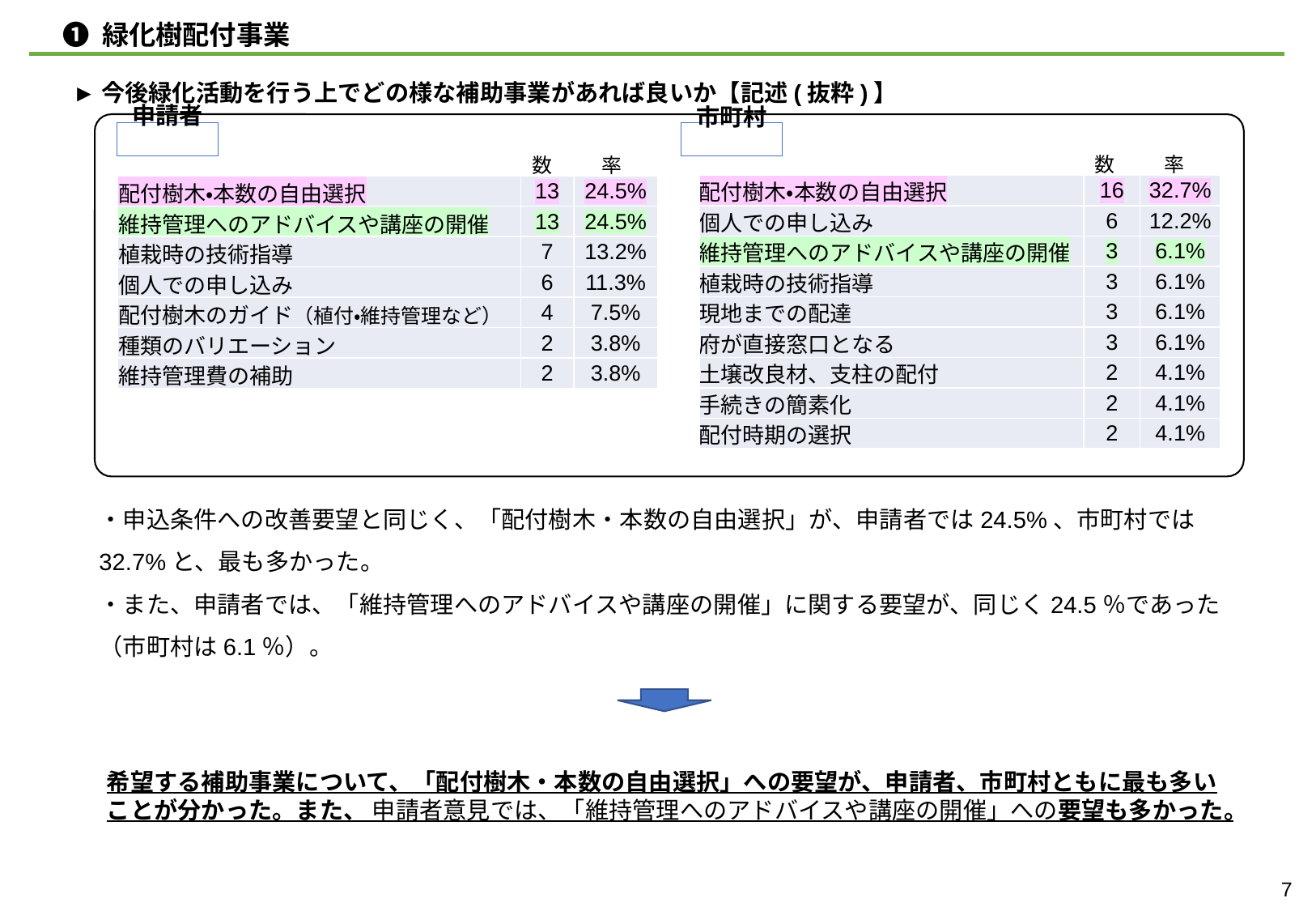

❶ 緑化樹配付事業
　 ► 今後緑化活動を行う上でどの様な補助事業があれば良いか【記述(抜粋)】

市町村
申請者
数　　  率
数　　  率
| 配付樹木・本数の自由選択 | 16 | 32.7% |
| --- | --- | --- |
| 個人での申し込み | 6 | 12.2% |
| 維持管理へのアドバイスや講座の開催 | 3 | 6.1% |
| 植栽時の技術指導 | 3 | 6.1% |
| 現地までの配達 | 3 | 6.1% |
| 府が直接窓口となる | 3 | 6.1% |
| 土壌改良材、支柱の配付 | 2 | 4.1% |
| 手続きの簡素化 | 2 | 4.1% |
| 配付時期の選択 | 2 | 4.1% |
| 配付樹木・本数の自由選択 | 13 | 24.5% |
| --- | --- | --- |
| 維持管理へのアドバイスや講座の開催 | 13 | 24.5% |
| 植栽時の技術指導 | 7 | 13.2% |
| 個人での申し込み | 6 | 11.3% |
| 配付樹木のガイド（植付・維持管理など） | 4 | 7.5% |
| 種類のバリエーション | 2 | 3.8% |
| 維持管理費の補助 | 2 | 3.8% |
・申込条件への改善要望と同じく、「配付樹木・本数の自由選択」が、申請者では24.5%、市町村では32.7%と、最も多かった。
・また、申請者では、「維持管理へのアドバイスや講座の開催」に関する要望が、同じく24.5％であった（市町村は6.1％）。

希望する補助事業について、「配付樹木・本数の自由選択」への要望が、申請者、市町村ともに最も多いことが分かった。また、 申請者意見では、「維持管理へのアドバイスや講座の開催」への要望も多かった。
7